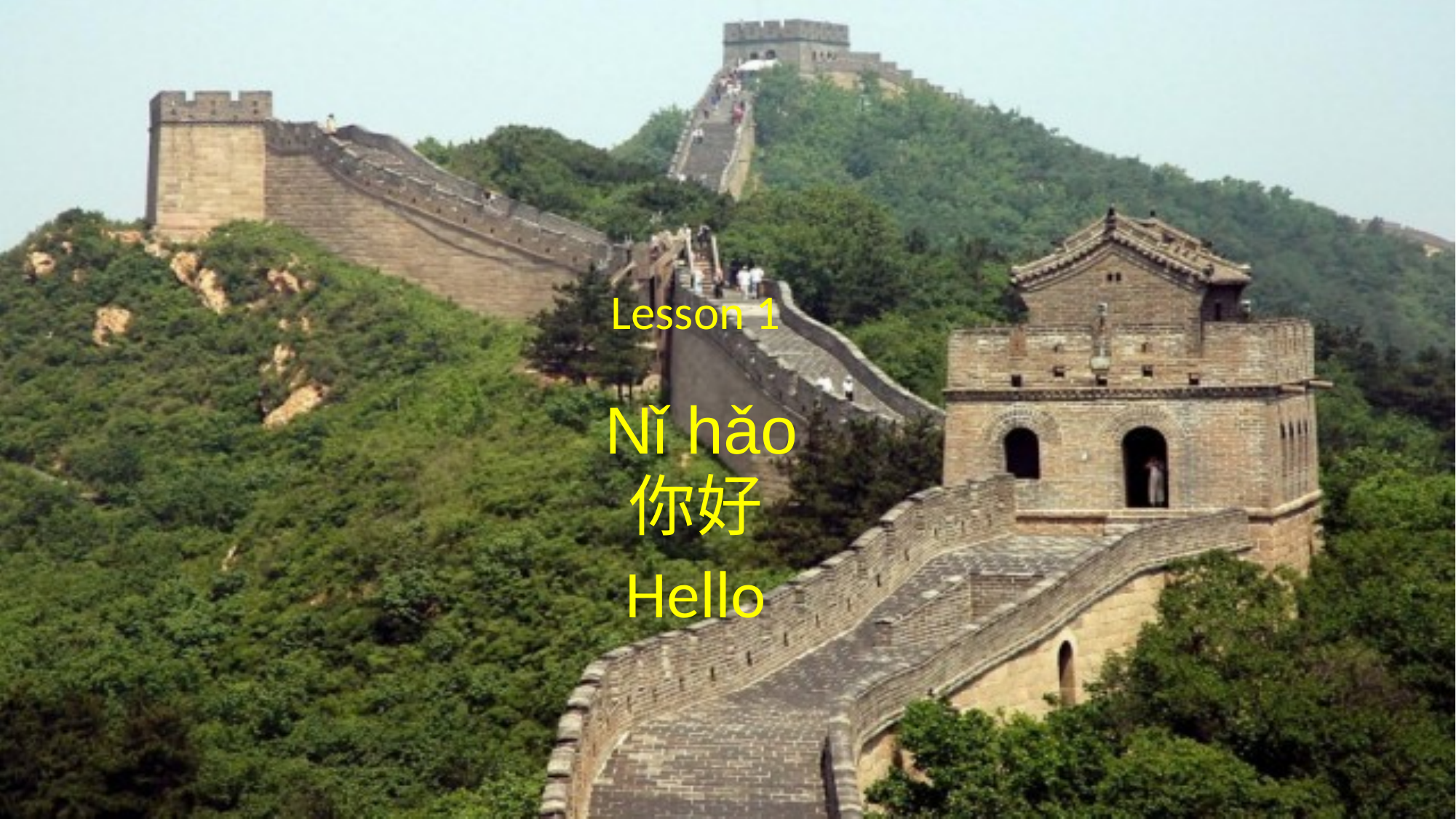

# Lesson 1
 Nǐ hǎo
你好
Hello